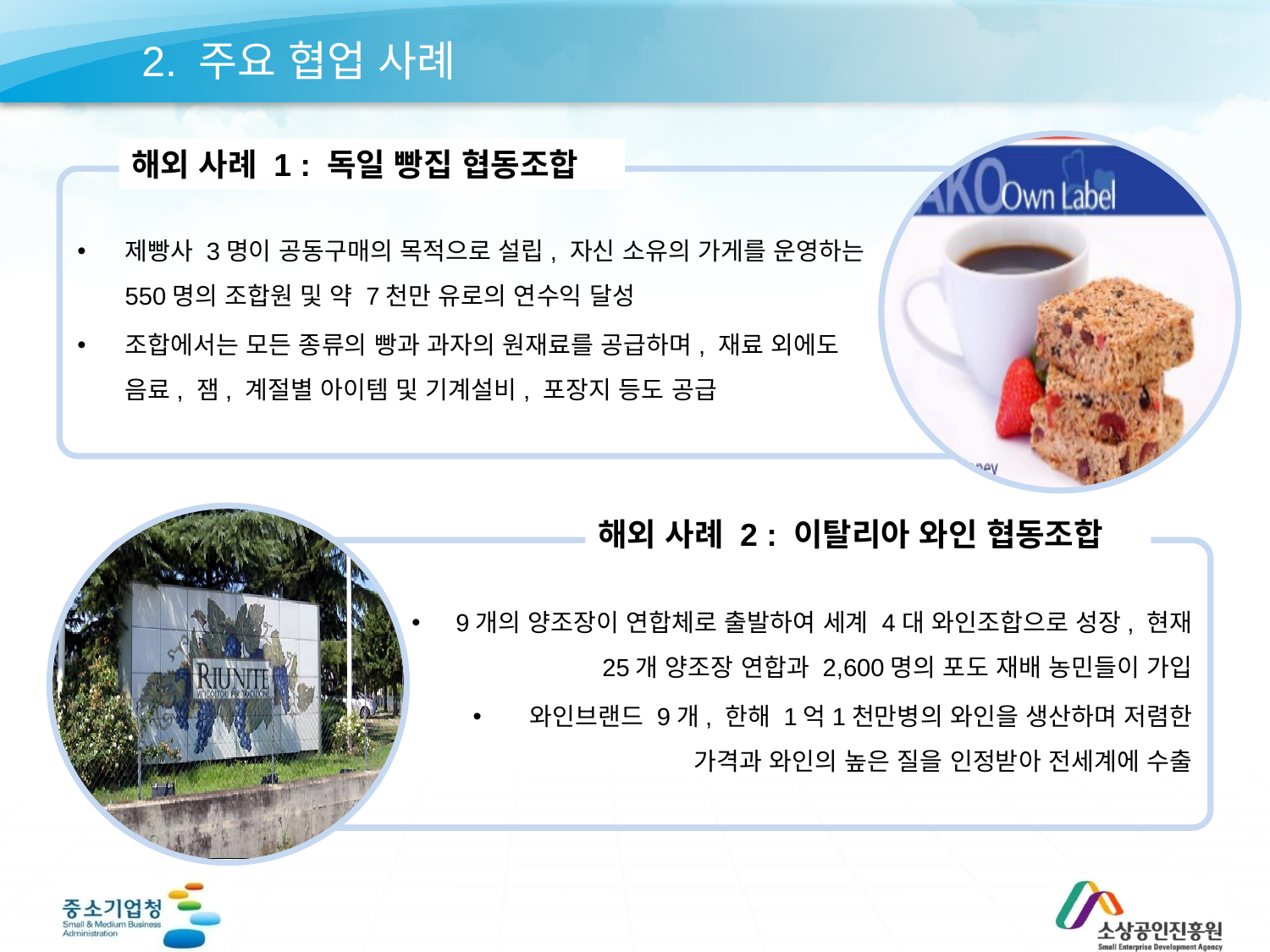

# 2. 주요 협업 사례

해외 사례 1 : 독일 빵집 협동조합
제빵사 3명이 공동구매의 목적으로 설립, 자신 소유의 가게를 운영하는 550명의 조합원 및 약 7천만 유로의 연수익 달성
조합에서는 모든 종류의 빵과 과자의 원재료를 공급하며, 재료 외에도 음료, 잼, 계절별 아이템 및 기계설비, 포장지 등도 공급

해외 사례 2 : 이탈리아 와인 협동조합
  9개의 양조장이 연합체로 출발하여 세계 4대 와인조합으로 성장, 현재 25개 양조장 연합과 2,600명의 포도 재배 농민들이 가입
   와인브랜드 9개, 한해 1억1천만병의 와인을 생산하며 저렴한 가격과 와인의 높은 질을 인정받아 전세계에 수출